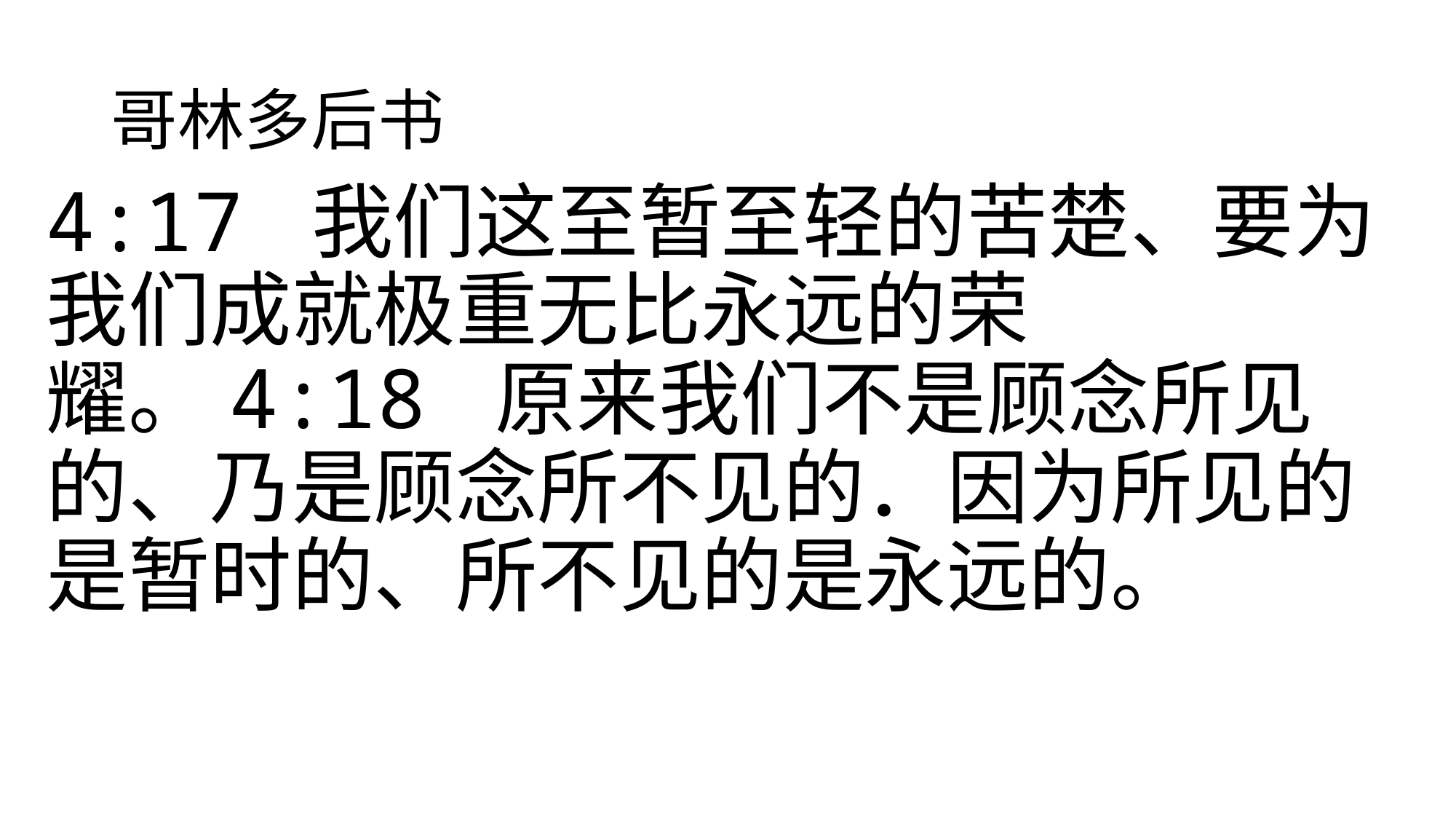

# 哥林多后书
4:17 我们这至暂至轻的苦楚、要为我们成就极重无比永远的荣耀。4:18 原来我们不是顾念所见的、乃是顾念所不见的．因为所见的是暂时的、所不见的是永远的。